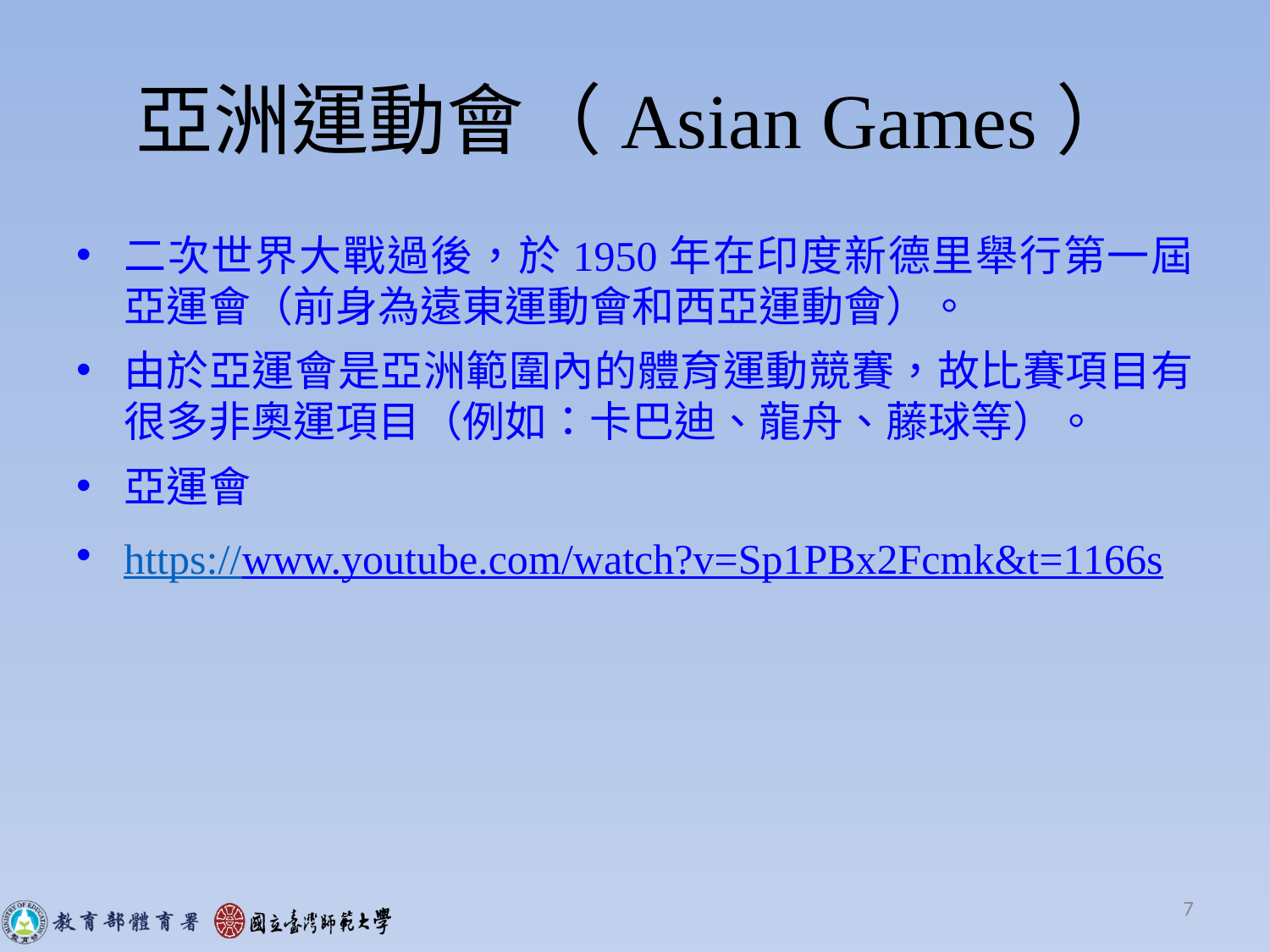

# 亞洲運動會（Asian Games）
二次世界大戰過後，於1950年在印度新德里舉行第一屆亞運會（前身為遠東運動會和西亞運動會）。
由於亞運會是亞洲範圍內的體育運動競賽，故比賽項目有很多非奧運項目（例如：卡巴迪、龍舟、藤球等）。
亞運會
https://www.youtube.com/watch?v=Sp1PBx2Fcmk&t=1166s

7